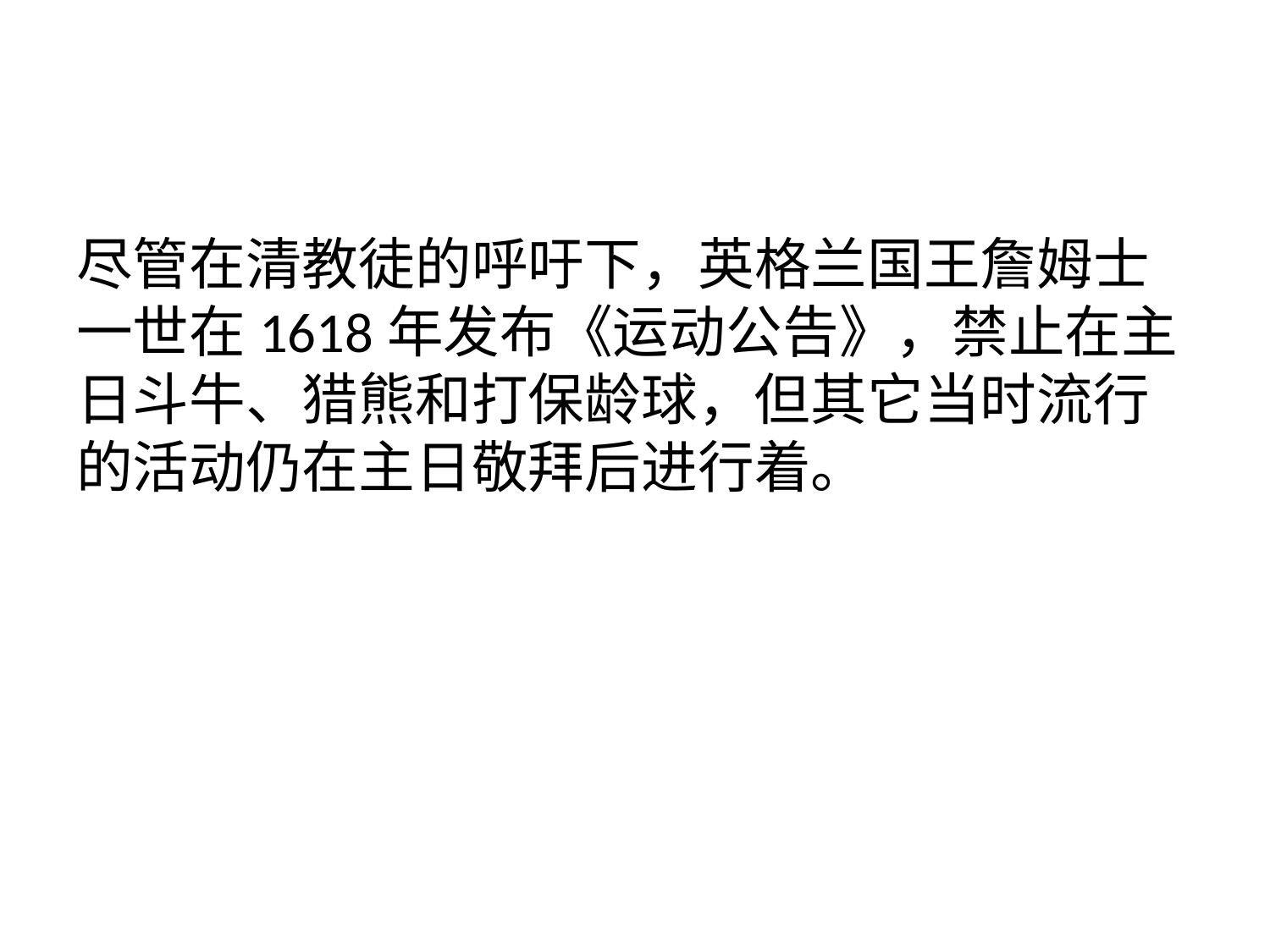

#
尽管在清教徒的呼吁下，英格兰国王詹姆士一世在1618年发布《运动公告》，禁止在主日斗牛、猎熊和打保龄球，但其它当时流行的活动仍在主日敬拜后进行着。